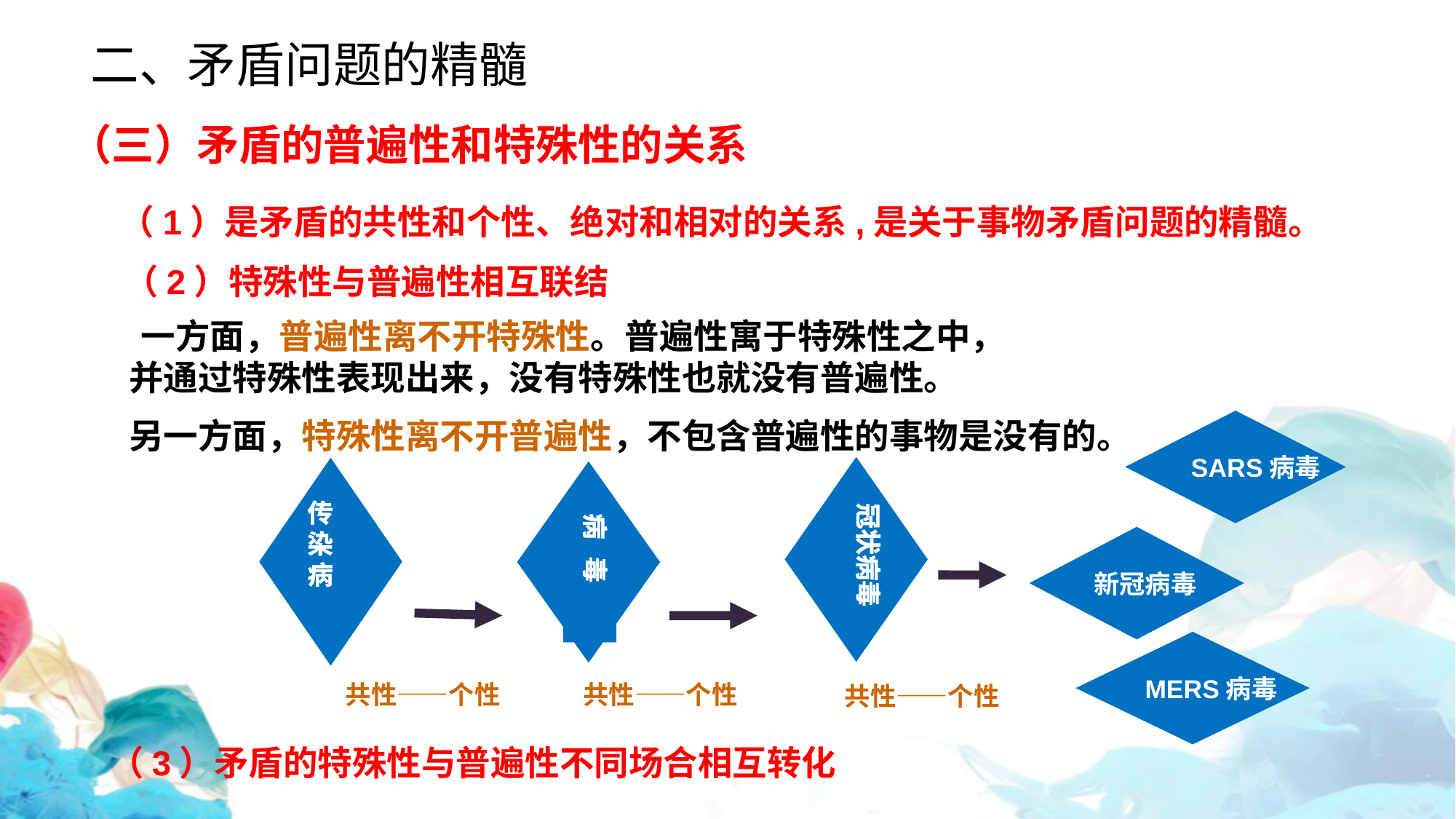

二、矛盾问题的精髓
（三）矛盾的普遍性和特殊性的关系
（1）是矛盾的共性和个性、绝对和相对的关系,是关于事物矛盾问题的精髓。
（2）特殊性与普遍性相互联结
 一方面，普遍性离不开特殊性。普遍性寓于特殊性之中，
并通过特殊性表现出来，没有特殊性也就没有普遍性。
另一方面，特殊性离不开普遍性，不包含普遍性的事物是没有的。
SARS病毒

冠状病毒

传染病

病   毒
新冠病毒

MERS病毒
共性——个性
共性——个性
共性——个性
（3）矛盾的特殊性与普遍性不同场合相互转化